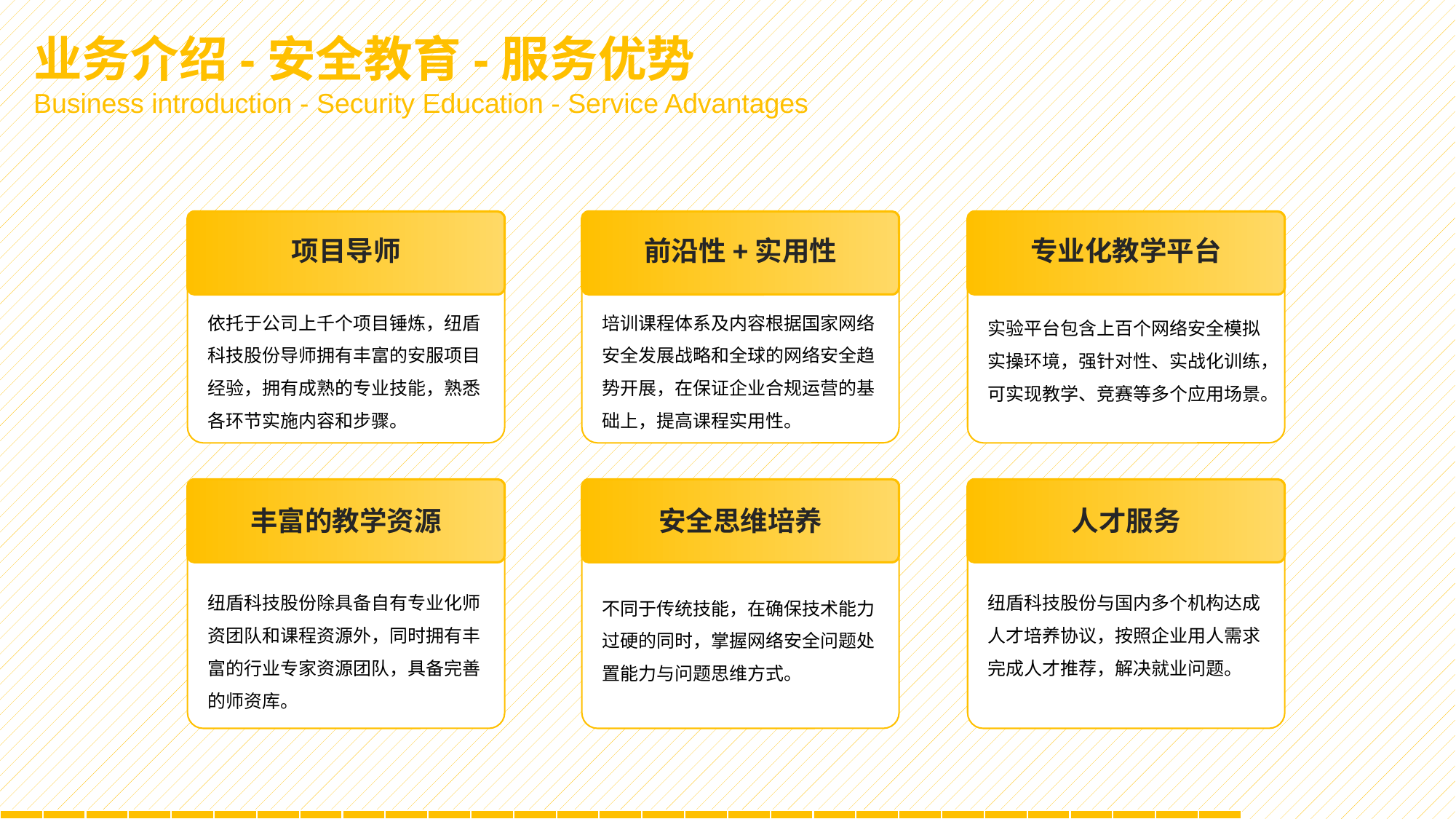

业务介绍-安全教育-服务优势
Business introduction - Security Education - Service Advantages

项目导师
前沿性+实用性
专业化教学平台

依托于公司上千个项目锤炼，纽盾科技股份导师拥有丰富的安服项目经验，拥有成熟的专业技能，熟悉各环节实施内容和步骤。
培训课程体系及内容根据国家网络安全发展战略和全球的网络安全趋势开展，在保证企业合规运营的基础上，提高课程实用性。
实验平台包含上百个网络安全模拟实操环境，强针对性、实战化训练，可实现教学、竞赛等多个应用场景。

丰富的教学资源
安全思维培养
人才服务

纽盾科技股份除具备自有专业化师资团队和课程资源外，同时拥有丰富的行业专家资源团队，具备完善的师资库。
纽盾科技股份与国内多个机构达成人才培养协议，按照企业用人需求完成人才推荐，解决就业问题。
不同于传统技能，在确保技术能力过硬的同时，掌握网络安全问题处置能力与问题思维方式。